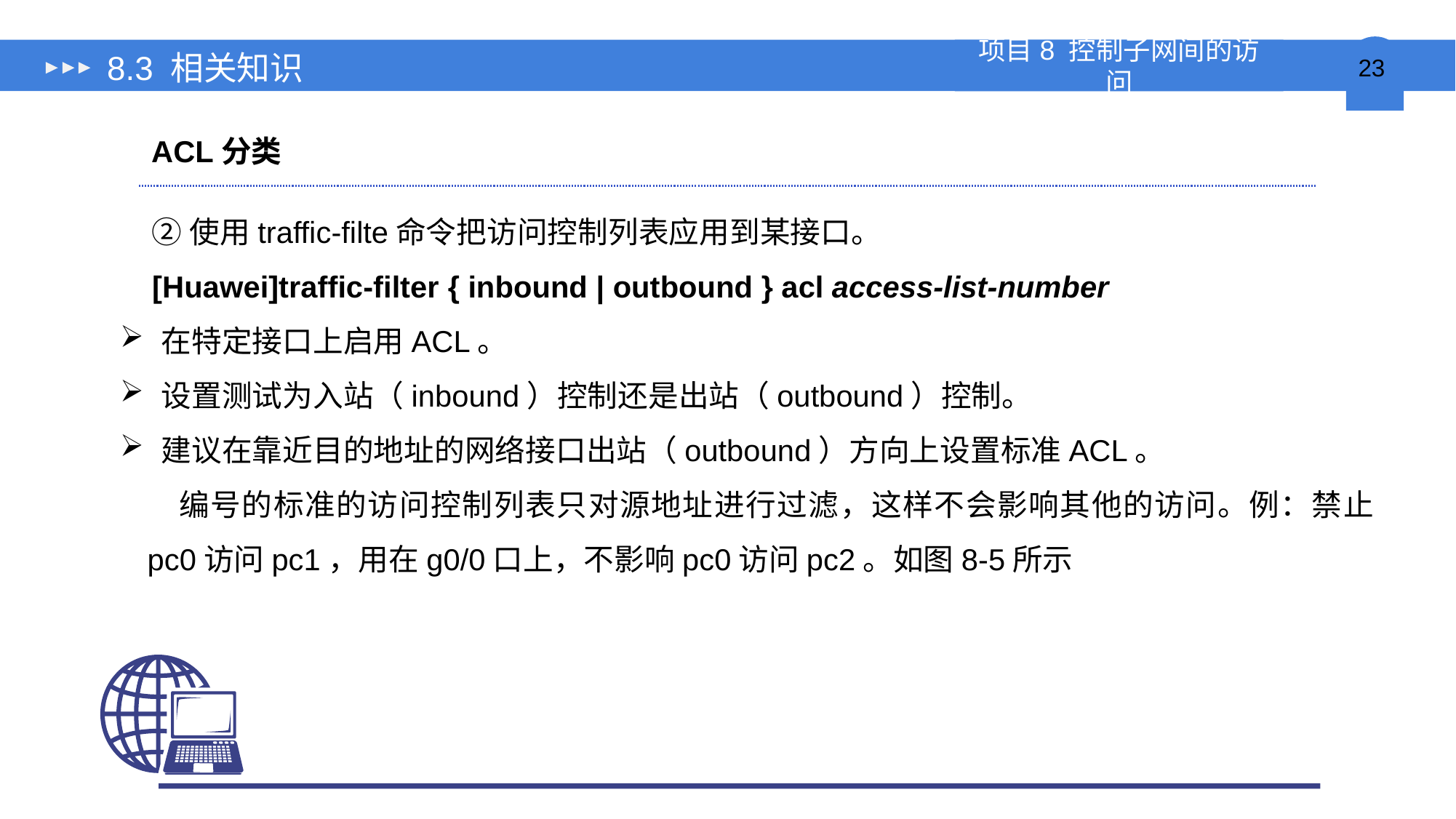

# 8.3 相关知识
ACL分类

②使用traffic-filte命令把访问控制列表应用到某接口。
[Huawei]traffic-filter { inbound | outbound } acl access-list-number
在特定接口上启用ACL。
设置测试为入站（inbound）控制还是出站（outbound）控制。
建议在靠近目的地址的网络接口出站（outbound）方向上设置标准ACL。
编号的标准的访问控制列表只对源地址进行过滤，这样不会影响其他的访问。例：禁止pc0访问pc1，用在g0/0口上，不影响pc0访问pc2。如图8-5所示